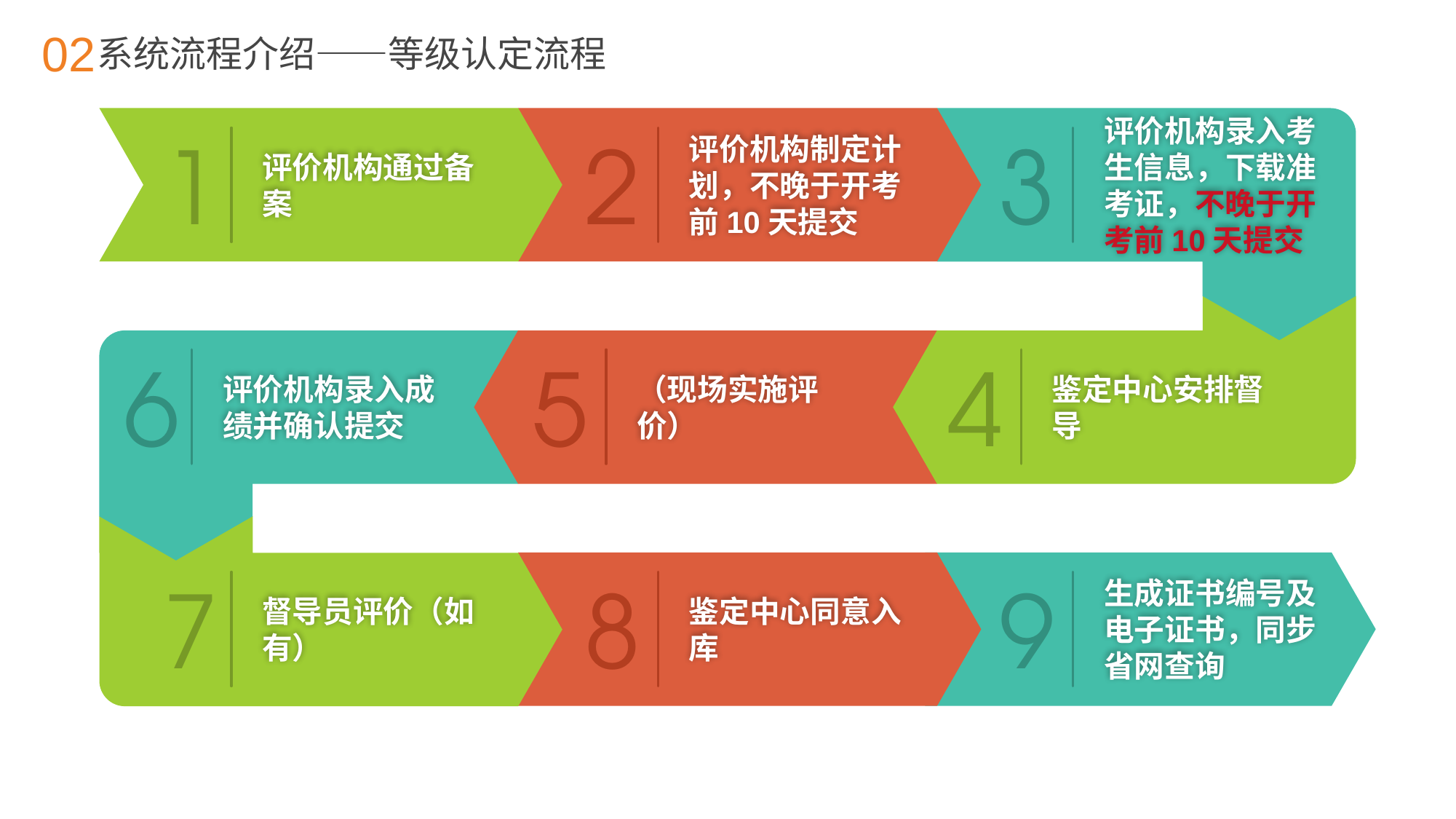

02
系统流程介绍——等级认定流程
评价机构通过备案
评价机构制定计划，不晚于开考前10天提交
评价机构录入考生信息，下载准考证，不晚于开考前10天提交
评价机构录入成绩并确认提交
（现场实施评价）
鉴定中心安排督导
督导员评价（如有）
鉴定中心同意入库
生成证书编号及电子证书，同步省网查询